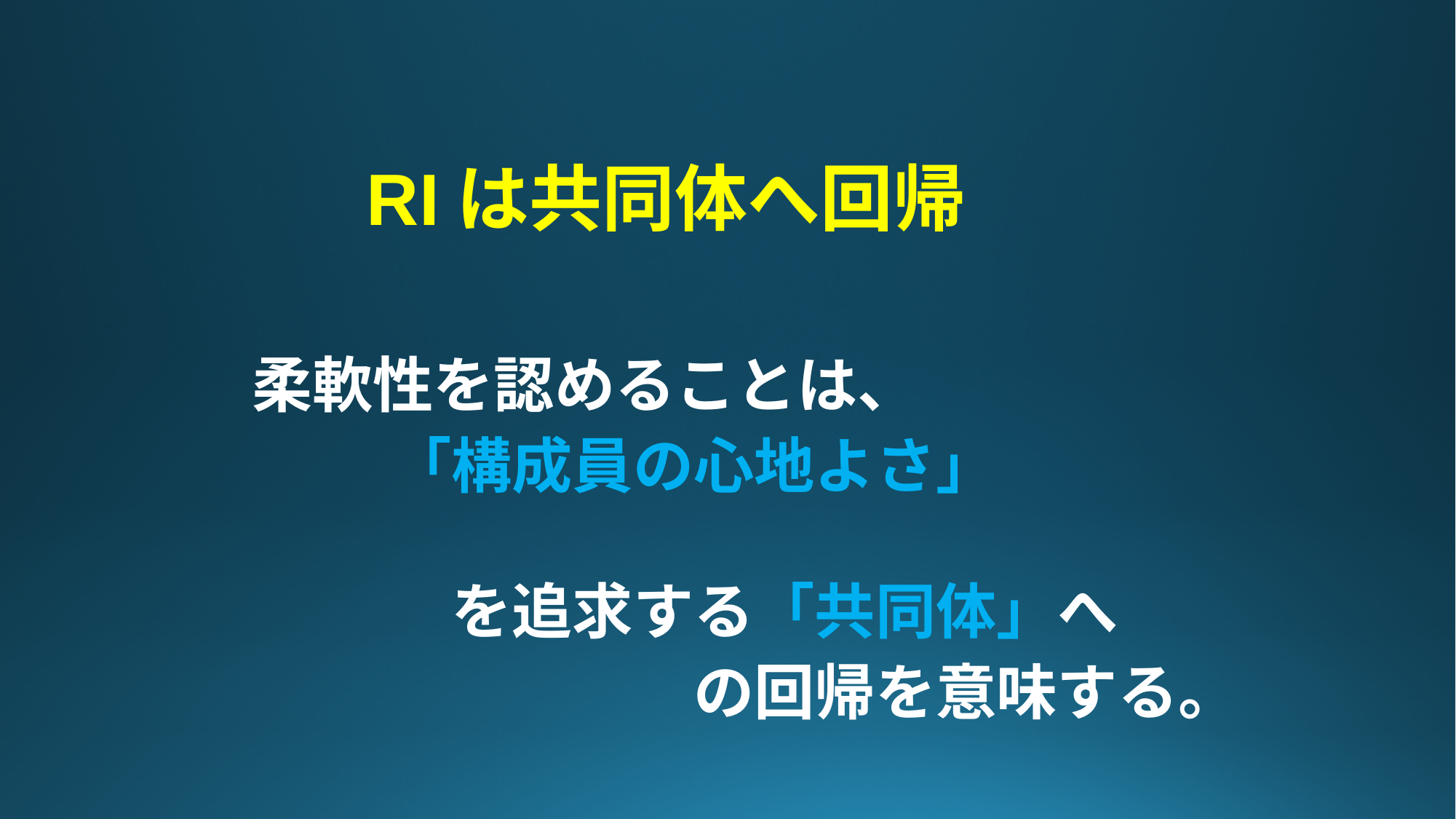

# RIは共同体へ回帰

　　　柔軟性を認めることは、
　　　　　「構成員の心地よさ」
　　　　　　を追求する「共同体」へ
　　　　　　　　　　の回帰を意味する。